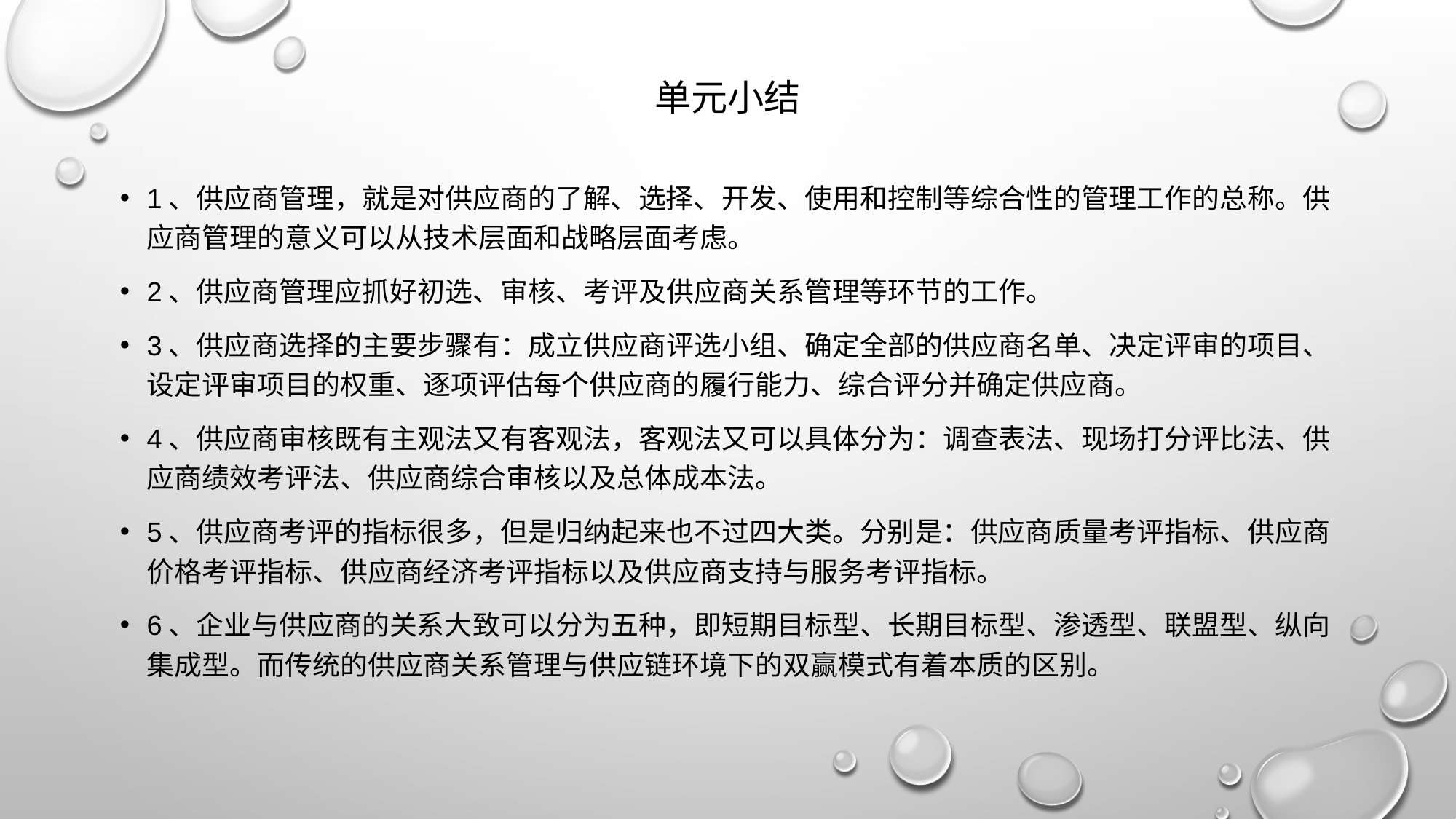

# 单元小结
1、供应商管理，就是对供应商的了解、选择、开发、使用和控制等综合性的管理工作的总称。供应商管理的意义可以从技术层面和战略层面考虑。
2、供应商管理应抓好初选、审核、考评及供应商关系管理等环节的工作。
3、供应商选择的主要步骤有：成立供应商评选小组、确定全部的供应商名单、决定评审的项目、设定评审项目的权重、逐项评估每个供应商的履行能力、综合评分并确定供应商。
4、供应商审核既有主观法又有客观法，客观法又可以具体分为：调查表法、现场打分评比法、供应商绩效考评法、供应商综合审核以及总体成本法。
5、供应商考评的指标很多，但是归纳起来也不过四大类。分别是：供应商质量考评指标、供应商价格考评指标、供应商经济考评指标以及供应商支持与服务考评指标。
6、企业与供应商的关系大致可以分为五种，即短期目标型、长期目标型、渗透型、联盟型、纵向集成型。而传统的供应商关系管理与供应链环境下的双赢模式有着本质的区别。